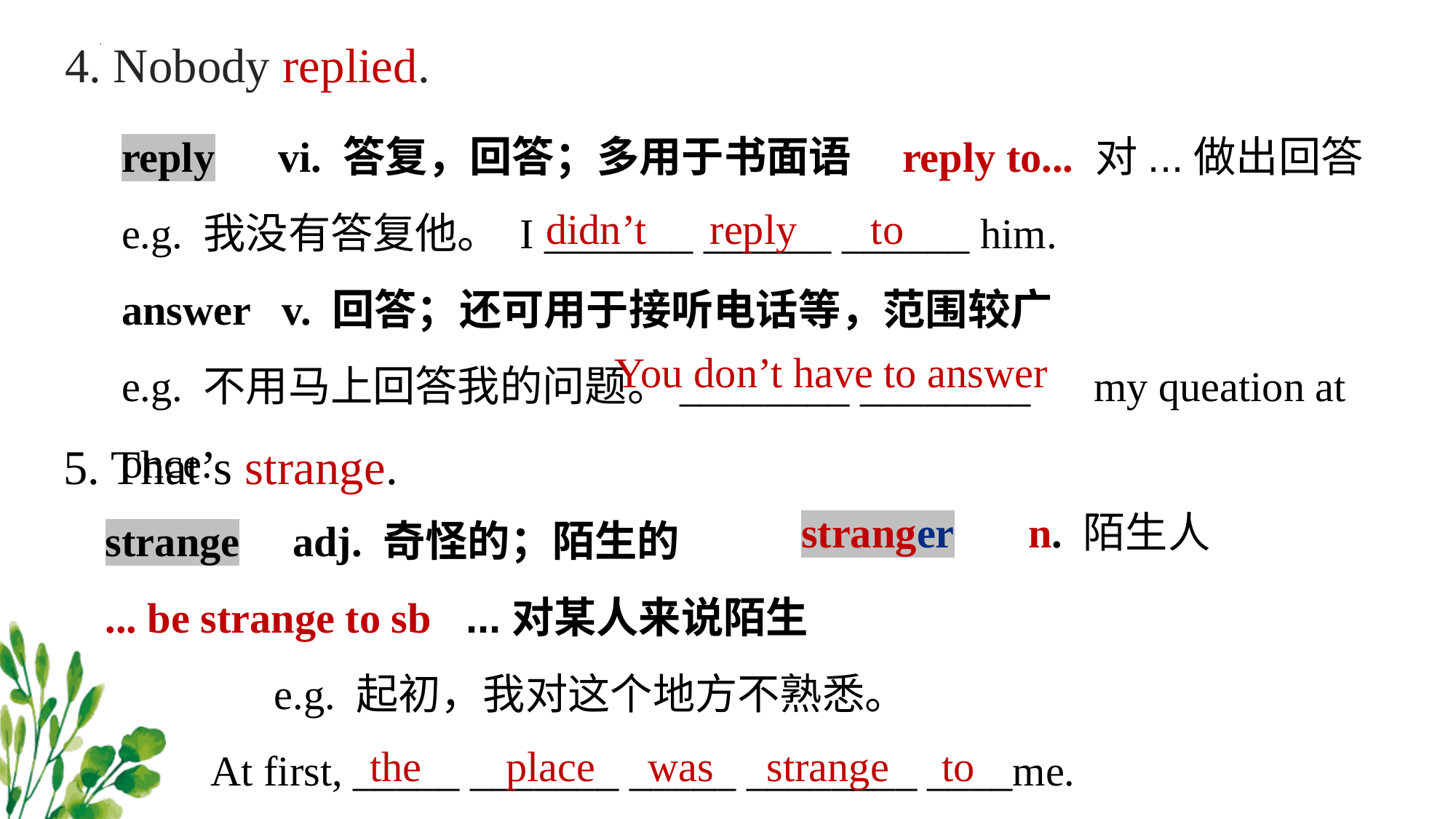

# 4. Nobody replied.
reply      vi. 答复，回答；多用于书面语
e.g. 我没有答复他。 I _______ ______ ______ him.
answer   v. 回答；还可用于接听电话等，范围较广
e.g. 不用马上回答我的问题。________ ________      my queation at once.
 reply to... 对...做出回答
didn’t      reply       to
 You don’t have to answer
5. That’s strange.
strange     adj. 奇怪的；陌生的
... be strange to sb   ...对某人来说陌生
                e.g. 起初，我对这个地方不熟悉。
          At first, _____ _______ _____ ________ ____me.
stranger       n. 陌生人

the        place     was     strange     to